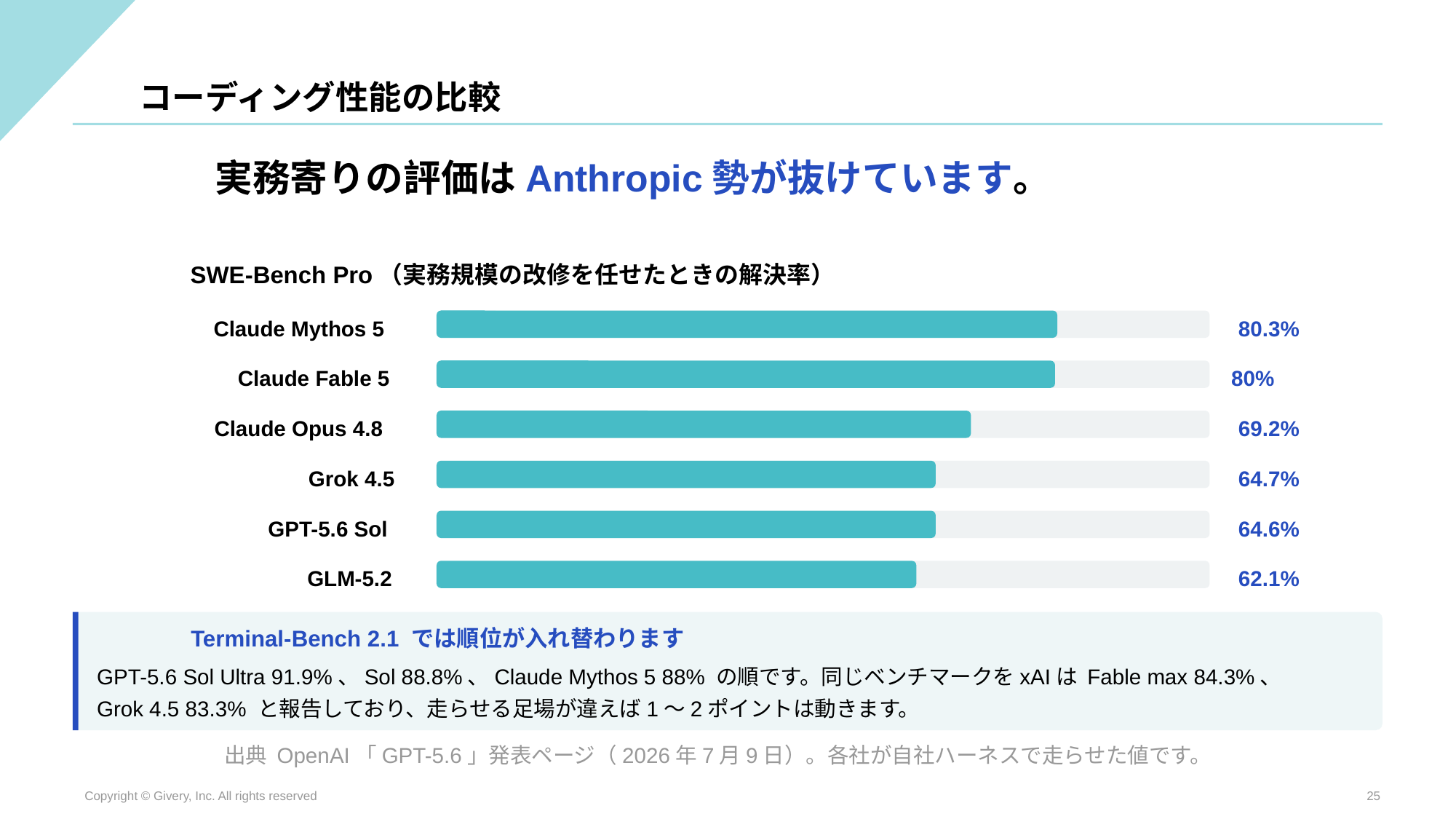

コーディング性能の比較

実務寄りの評価はAnthropic勢が抜けています。
SWE-Bench Pro（実務規模の改修を任せたときの解決率）

Claude Mythos 5
80.3%

Claude Fable 5
80%

Claude Opus 4.8
69.2%

Grok 4.5
64.7%

GPT-5.6 Sol
64.6%

GLM-5.2
62.1%

Terminal-Bench 2.1 では順位が入れ替わります
GPT-5.6 Sol Ultra 91.9%、Sol 88.8%、Claude Mythos 5 88% の順です。同じベンチマークをxAIは Fable max 84.3%、
Grok 4.5 83.3% と報告しており、走らせる足場が違えば1〜2ポイントは動きます。
出典 OpenAI「GPT-5.6」発表ページ（2026年7月9日）。各社が自社ハーネスで走らせた値です。
Copyright © Givery, Inc. All rights reserved
25